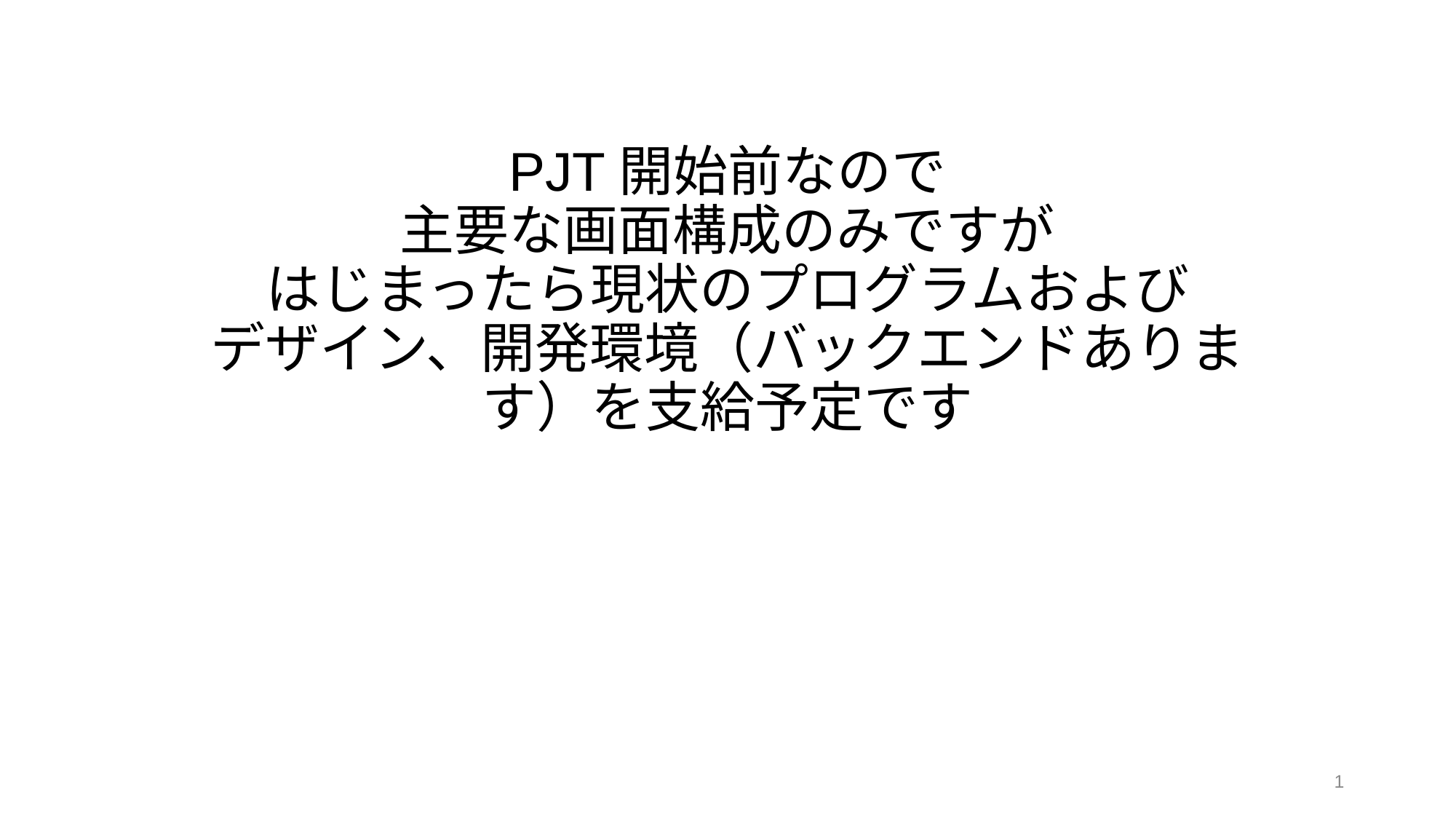

# PJT開始前なので 主要な画面構成のみですが はじまったら現状のプログラムおよび デザイン、開発環境（バックエンドあります）を支給予定です
1